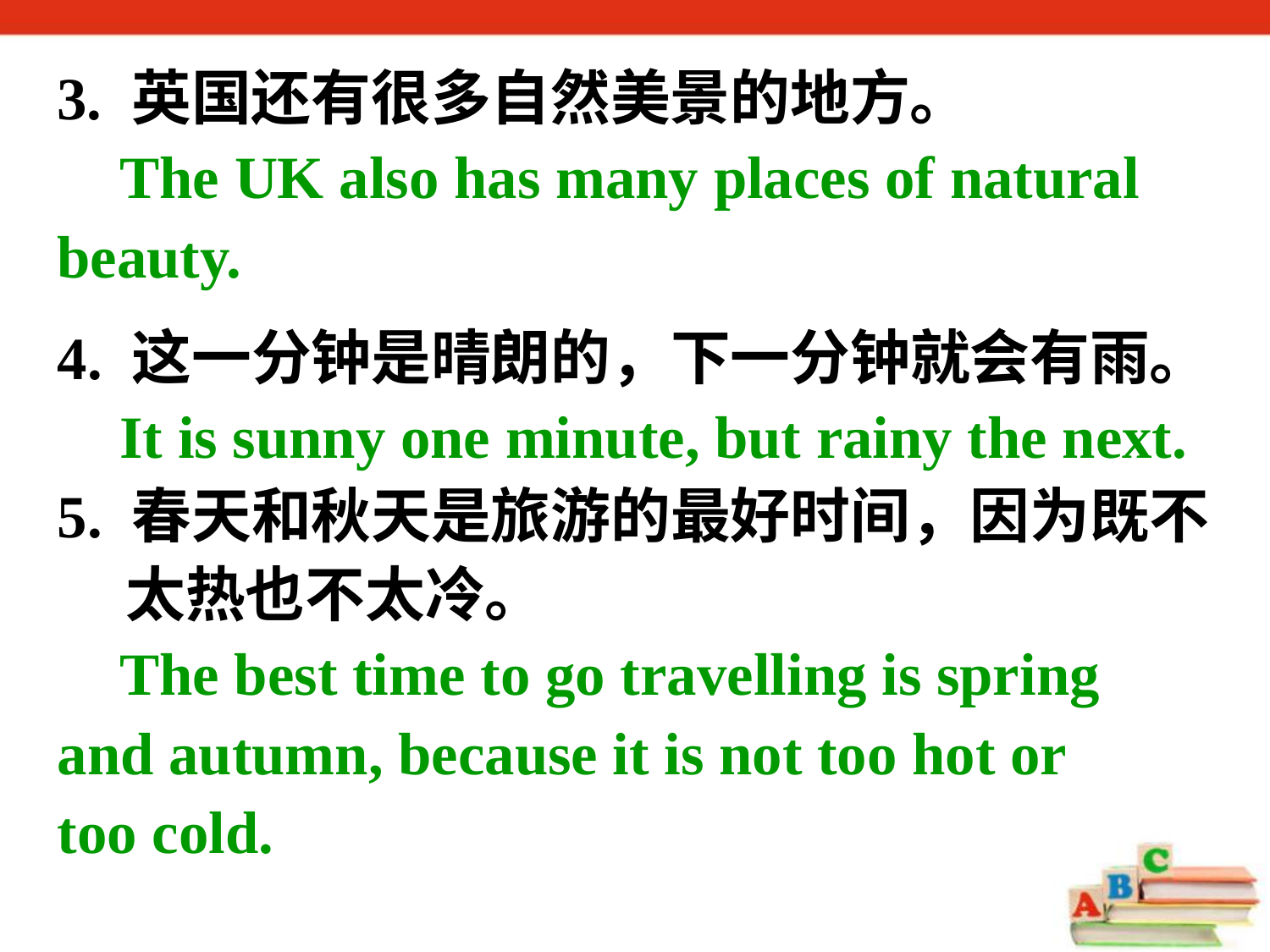

3. 英国还有很多自然美景的地方。
	The UK also has many places of natural 	beauty.
4. 这一分钟是晴朗的，下一分钟就会有雨。
	It is sunny one minute, but rainy the next.
5. 春天和秋天是旅游的最好时间，因为既不
    太热也不太冷。
	The best time to go travelling is spring 	and autumn, because it is not too hot or 	too cold.